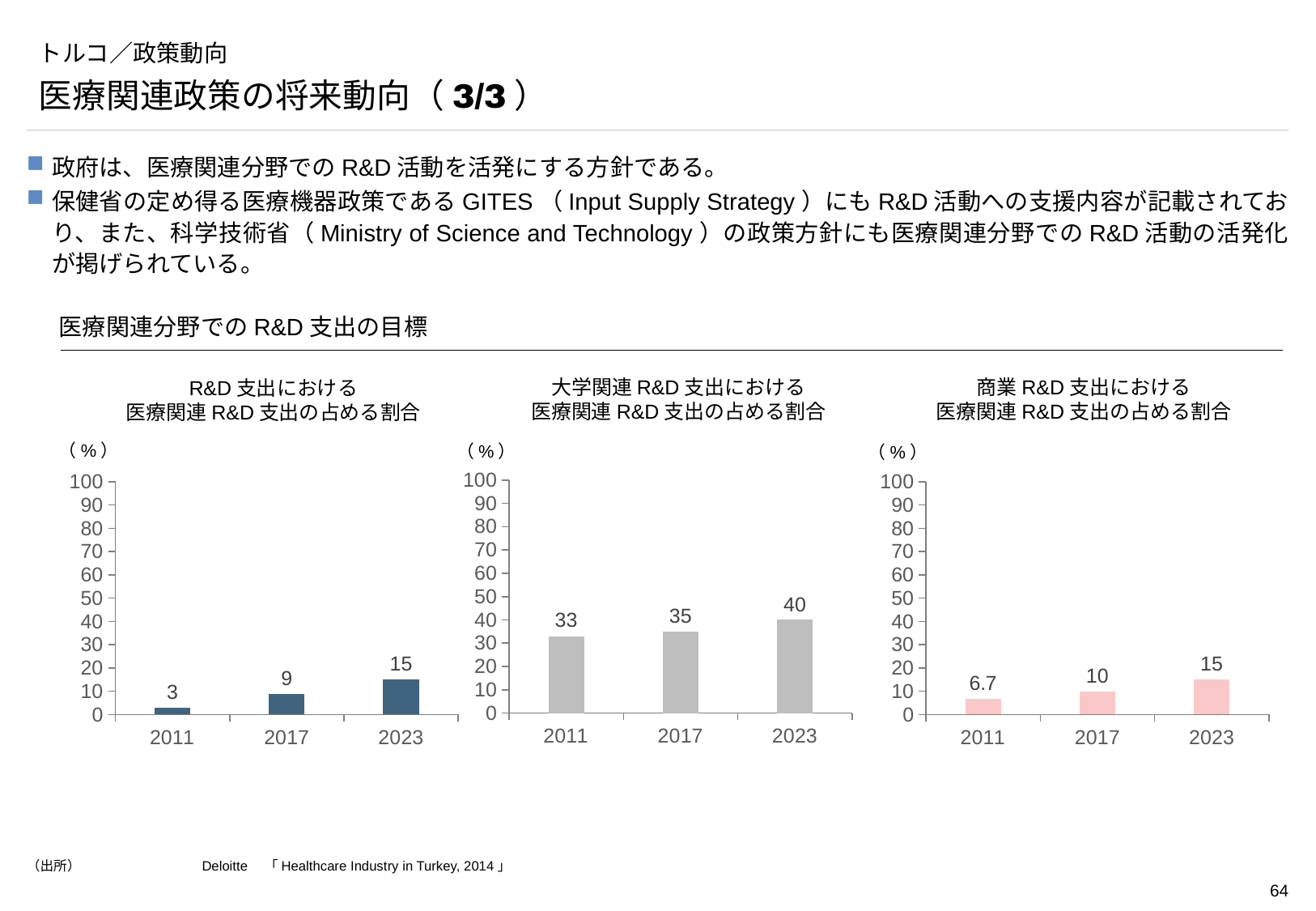

# トルコ／政策動向
医療関連政策の将来動向（3/3）
政府は、医療関連分野でのR&D活動を活発にする方針である。
保健省の定め得る医療機器政策であるGITES（Input Supply Strategy）にもR&D活動への支援内容が記載されており、また、科学技術省（Ministry of Science and Technology）の政策方針にも医療関連分野でのR&D活動の活発化が掲げられている。
医療関連分野でのR&D支出の目標
商業R&D支出における
医療関連R&D支出の占める割合
大学関連R&D支出における
医療関連R&D支出の占める割合
R&D支出における
医療関連R&D支出の占める割合
（%）
（%）
（%）

### Chart

| Category | 列3 |
|---|---|
| 2011 | 33.0 |
| 2017 | 35.0 |
| 2023 | 40.0 |

### Chart

| Category | 列3 |
|---|---|
| 2011 | 3.0 |
| 2017 | 9.0 |
| 2023 | 15.0 |

### Chart

| Category | 列3 |
|---|---|
| 2011 | 6.7 |
| 2017 | 10.0 |
| 2023 | 15.0 |
（出所）	 Deloitte　「Healthcare Industry in Turkey, 2014」